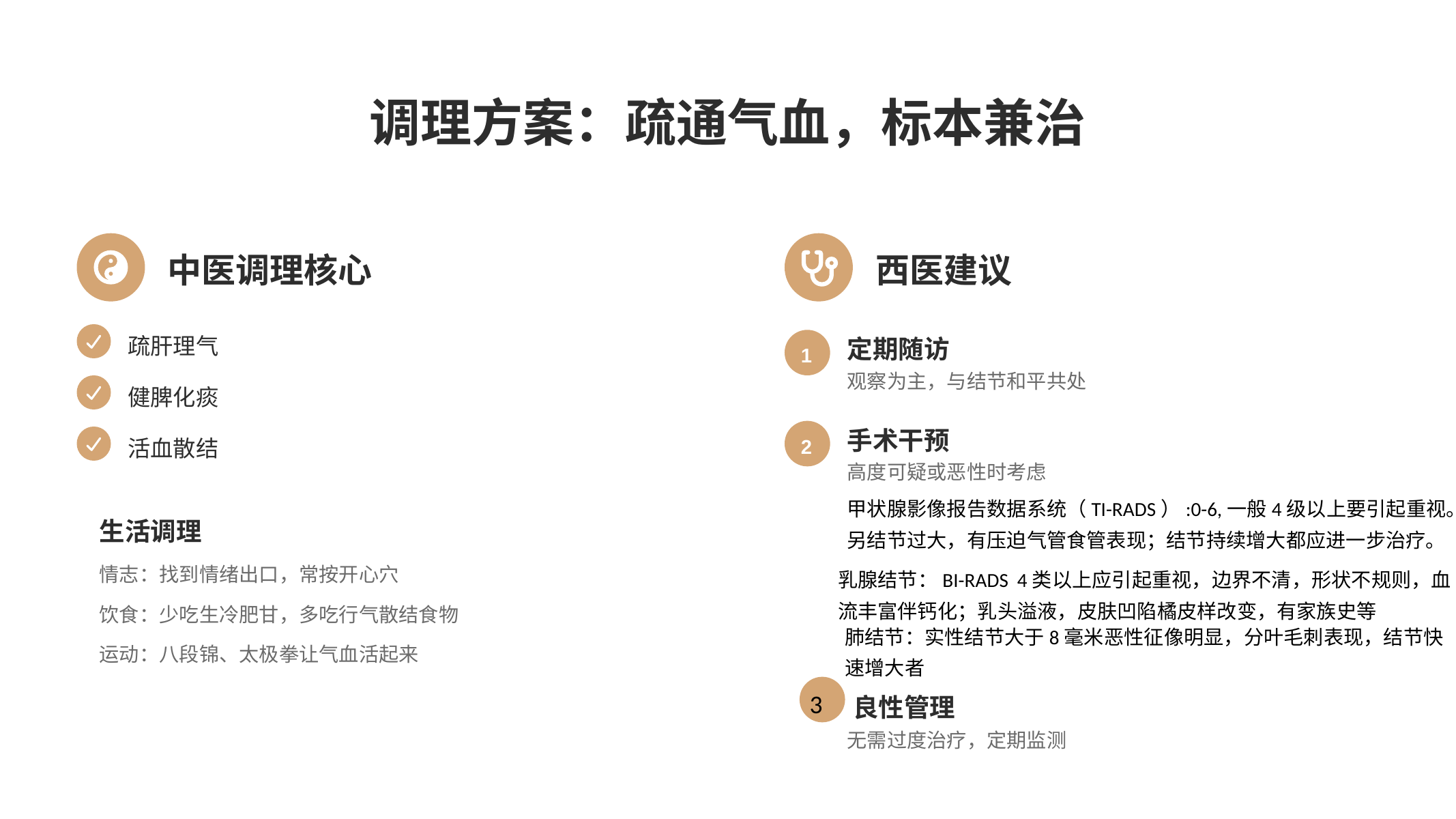

调理方案：疏通气血，标本兼治

中医调理核心
西医建议

疏肝理气
定期随访

1
观察为主，与结节和平共处

健脾化痰

手术干预

活血散结
2

高度可疑或恶性时考虑
甲状腺影像报告数据系统（TI-RADS）:0-6,一般4级以上要引起重视。另结节过大，有压迫气管食管表现；结节持续增大都应进一步治疗。

生活调理
3
乳腺结节：BI-RADS  4类以上应引起重视，边界不清，形状不规则，血流丰富伴钙化；乳头溢液，皮肤凹陷橘皮样改变，有家族史等
情志：找到情绪出口，常按开心穴
饮食：少吃生冷肥甘，多吃行气散结食物
肺结节：实性结节大于8毫米恶性征像明显，分叶毛刺表现，结节快速增大者
运动：八段锦、太极拳让气血活起来
3
良性管理
无需过度治疗，定期监测